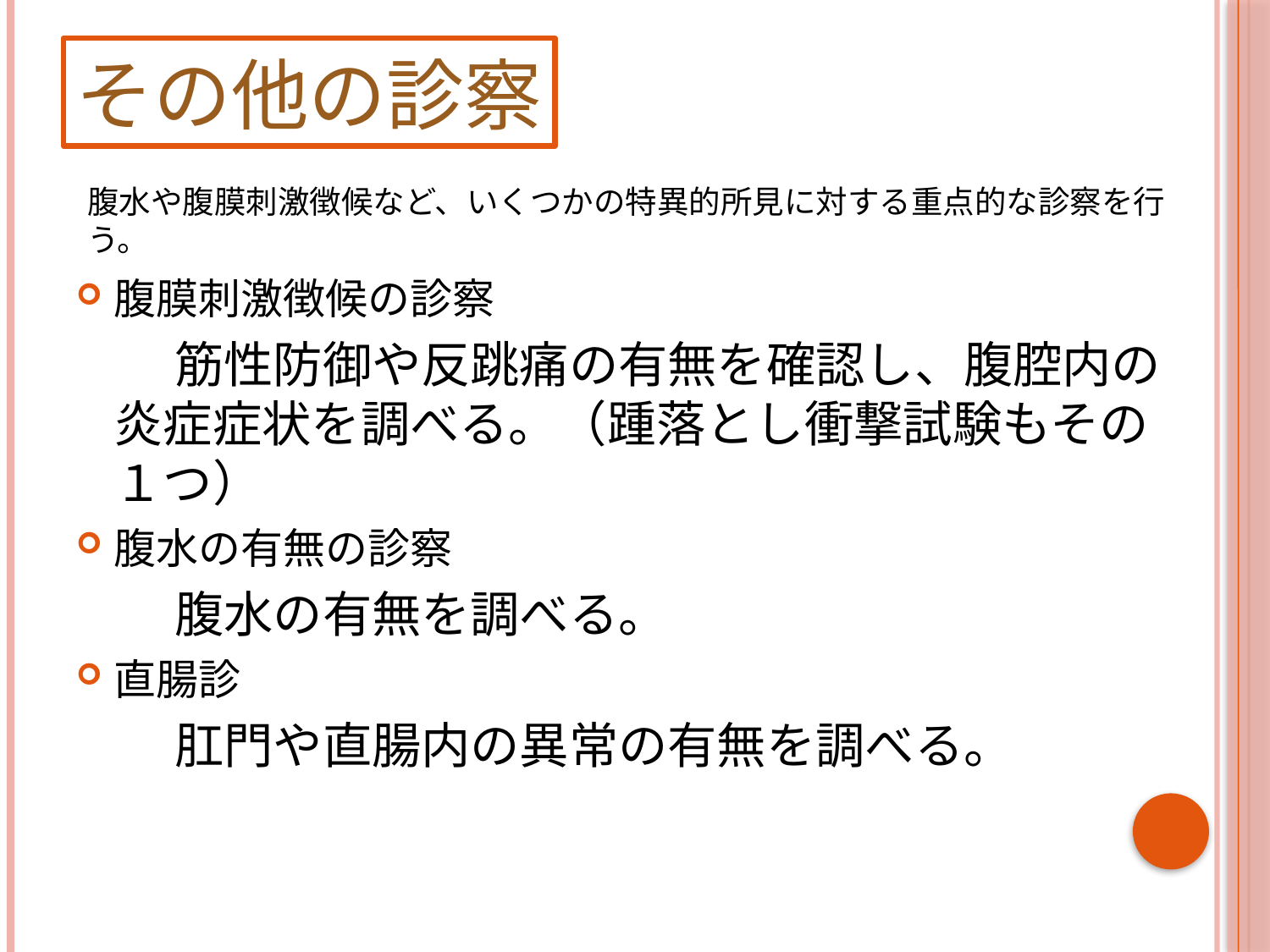

# その他の診察
腹水や腹膜刺激徴候など、いくつかの特異的所見に対する重点的な診察を行う。
腹膜刺激徴候の診察
　　筋性防御や反跳痛の有無を確認し、腹腔内の炎症症状を調べる。（踵落とし衝撃試験もその１つ）
腹水の有無の診察
　　腹水の有無を調べる。
直腸診
　　肛門や直腸内の異常の有無を調べる。